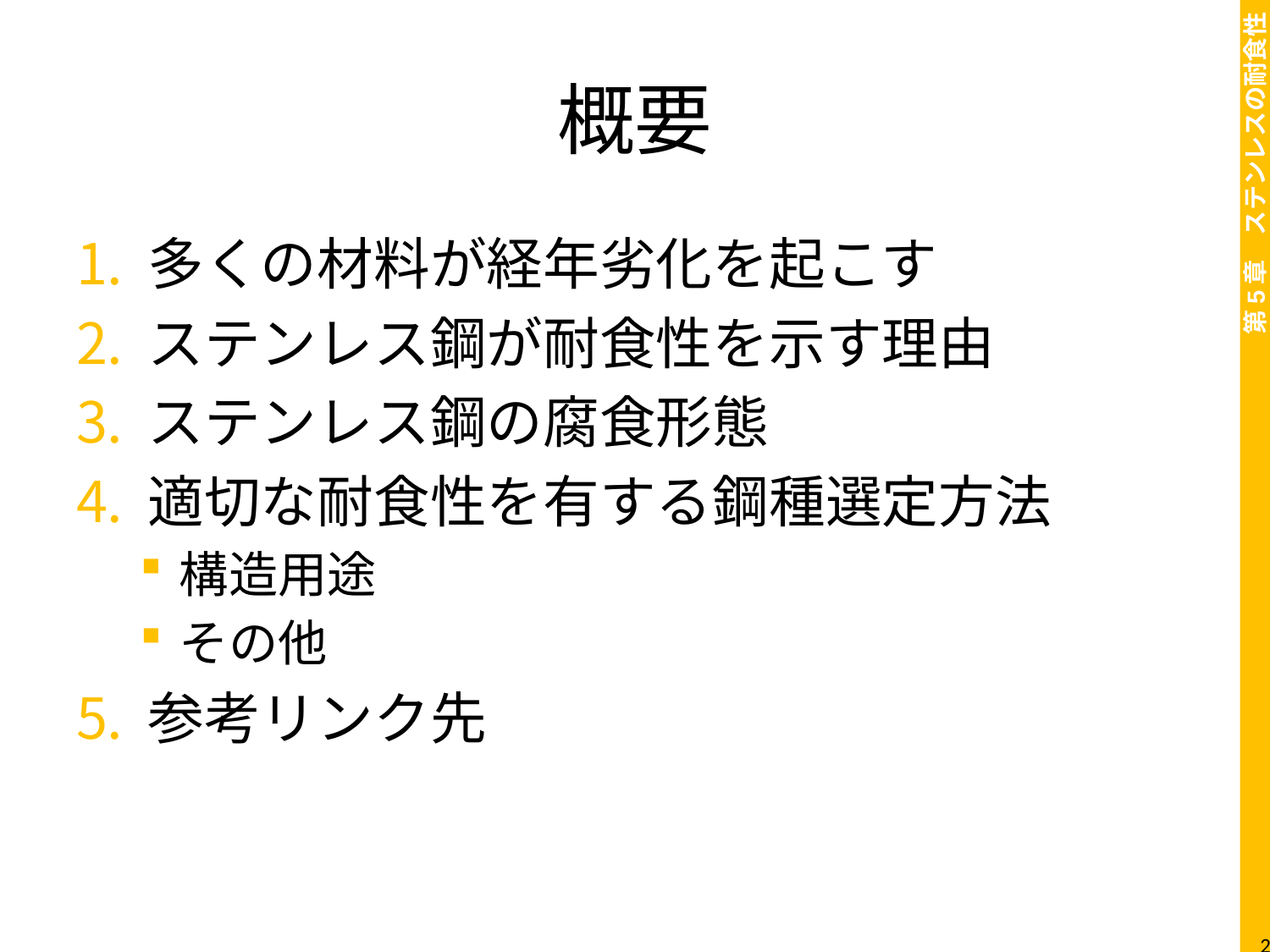

# 概要
多くの材料が経年劣化を起こす
ステンレス鋼が耐食性を示す理由
ステンレス鋼の腐食形態
適切な耐食性を有する鋼種選定方法
構造用途
その他
参考リンク先

2